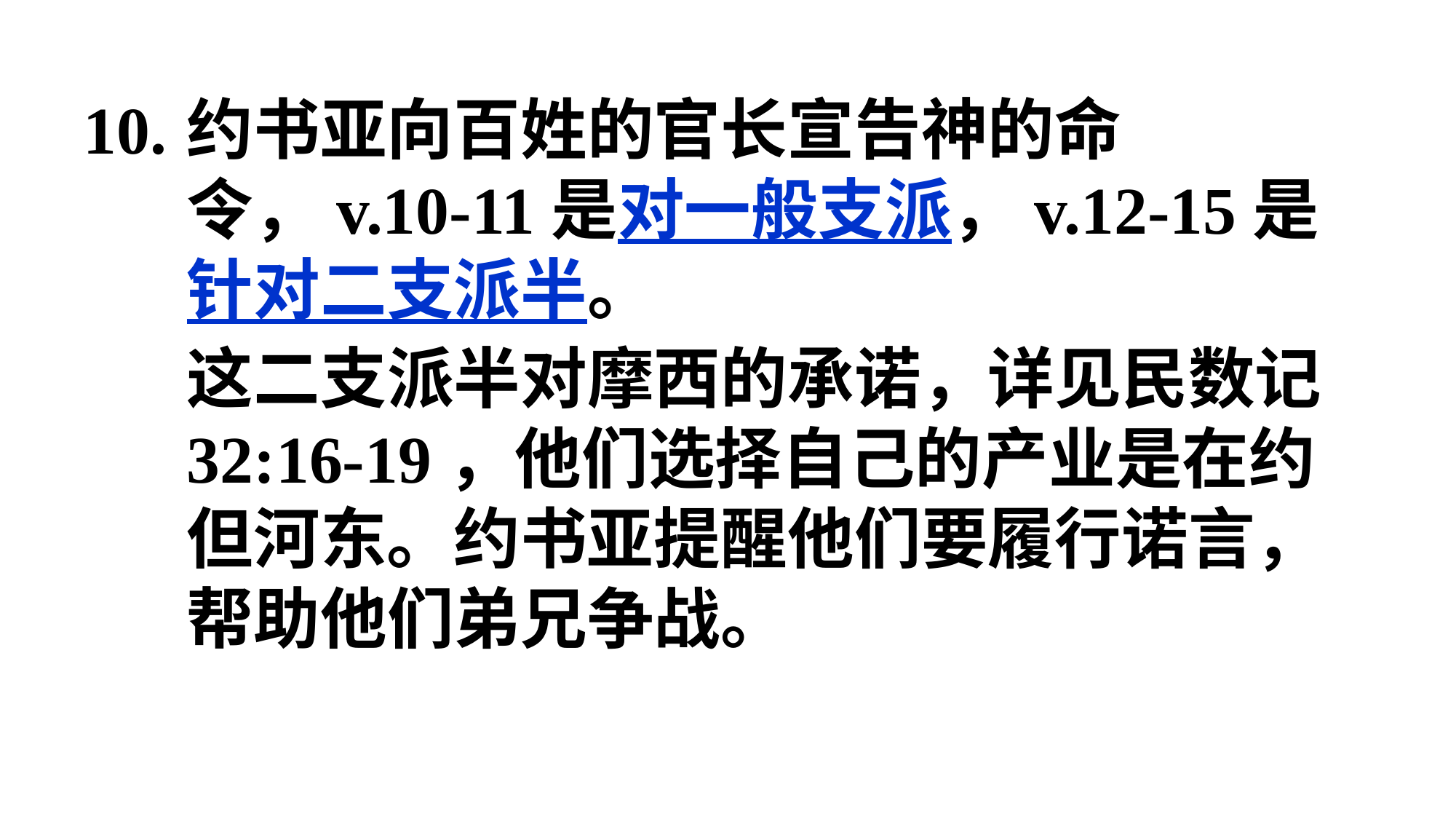

10. 	约书亚向百姓的官长宣告神的命令，v.10-11是对一般支派，v.12-15是针对二支派半。
这二支派半对摩西的承诺，详见民数记32:16-19，他们选择自己的产业是在约但河东。约书亚提醒他们要履行诺言，帮助他们弟兄争战。